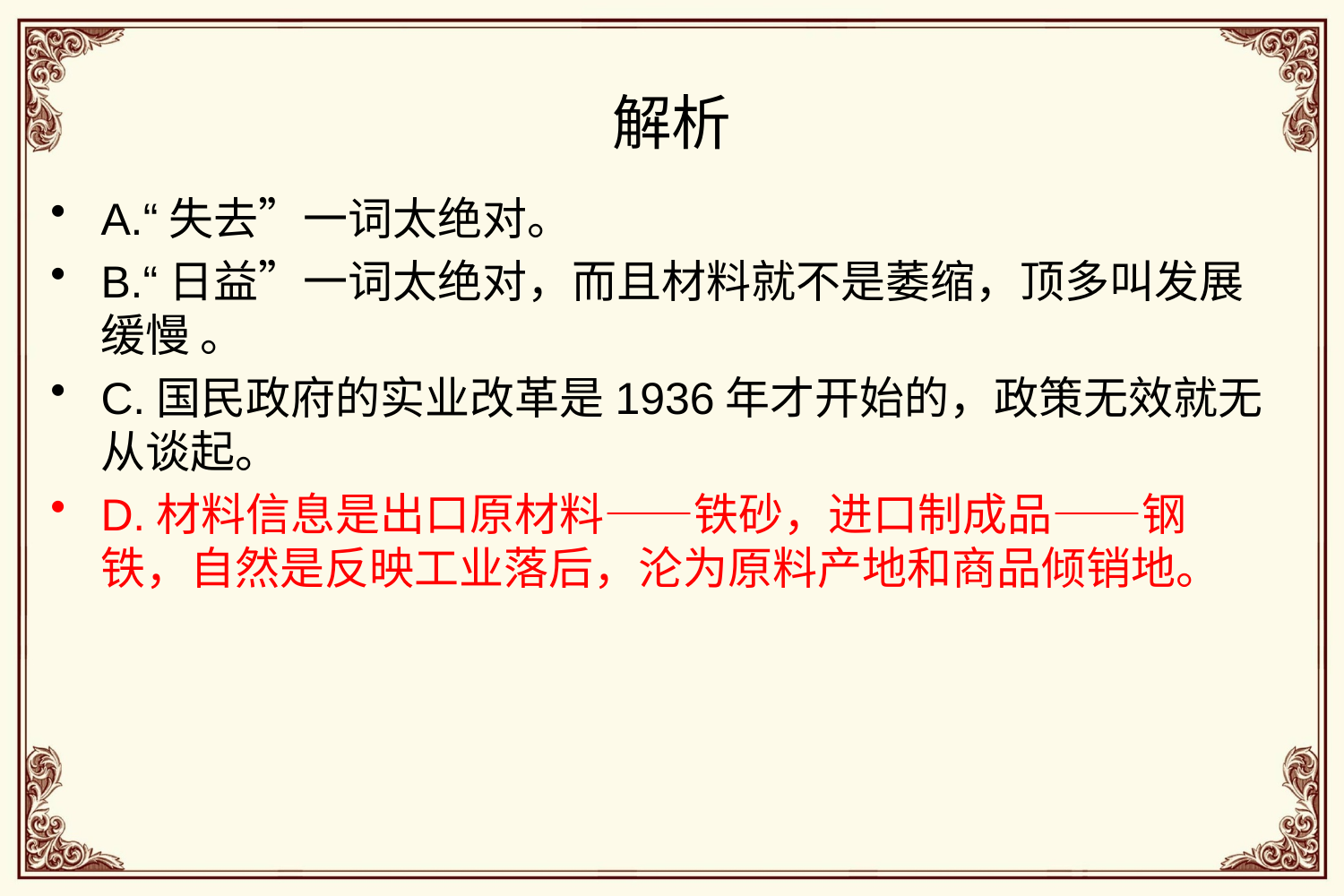

# 解析
A.“失去”一词太绝对。
B.“日益”一词太绝对，而且材料就不是萎缩，顶多叫发展缓慢 。
C.国民政府的实业改革是1936年才开始的，政策无效就无从谈起。
D.材料信息是出口原材料——铁砂，进口制成品——钢铁，自然是反映工业落后，沦为原料产地和商品倾销地。